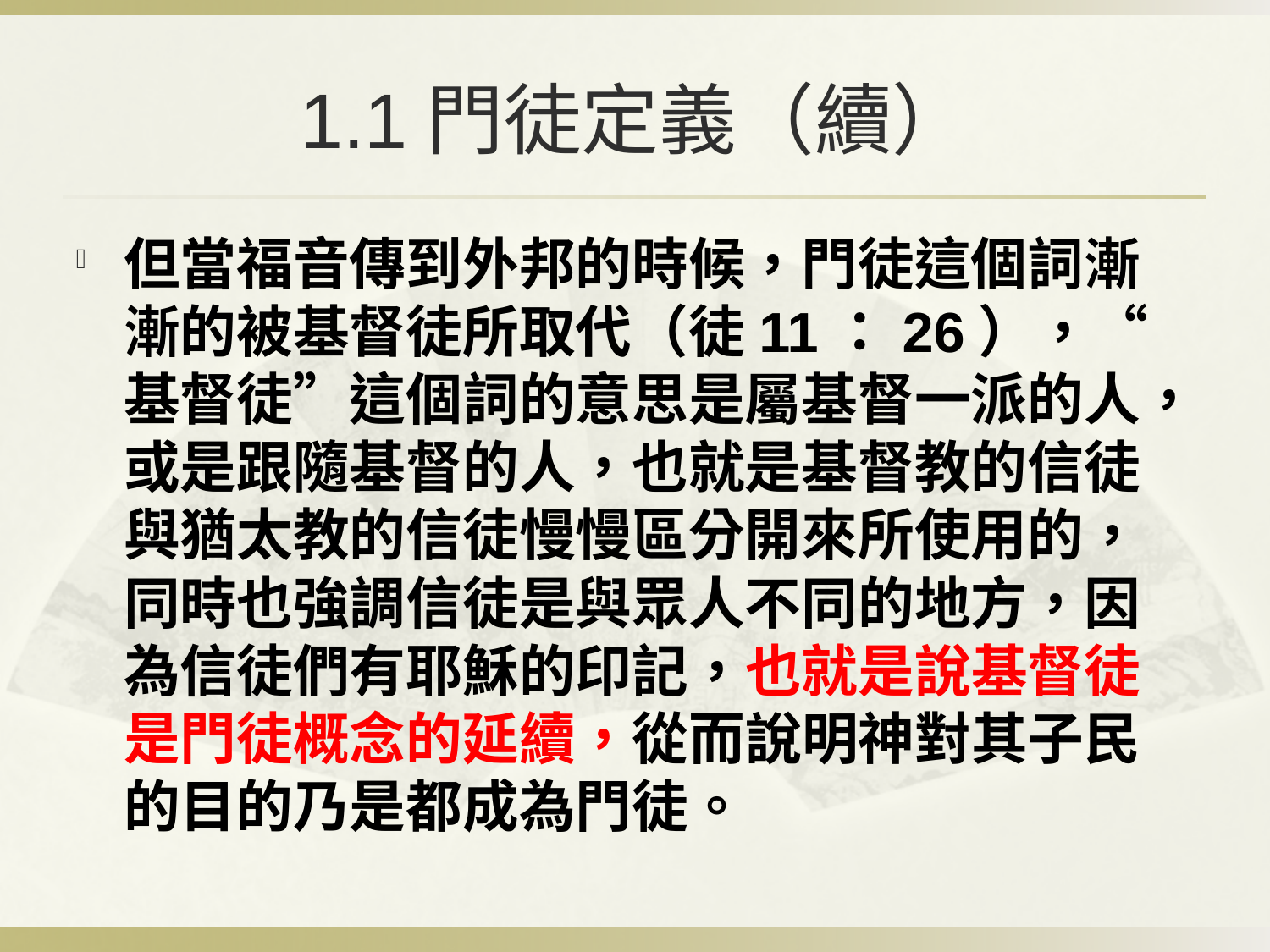

# 1.1門徒定義（續）
但當福音傳到外邦的時候，門徒這個詞漸漸的被基督徒所取代（徒11：26），“基督徒”這個詞的意思是屬基督一派的人，或是跟隨基督的人，也就是基督教的信徒與猶太教的信徒慢慢區分開來所使用的，同時也強調信徒是與眾人不同的地方，因為信徒們有耶穌的印記，也就是說基督徒是門徒概念的延續，從而說明神對其子民的目的乃是都成為門徒。